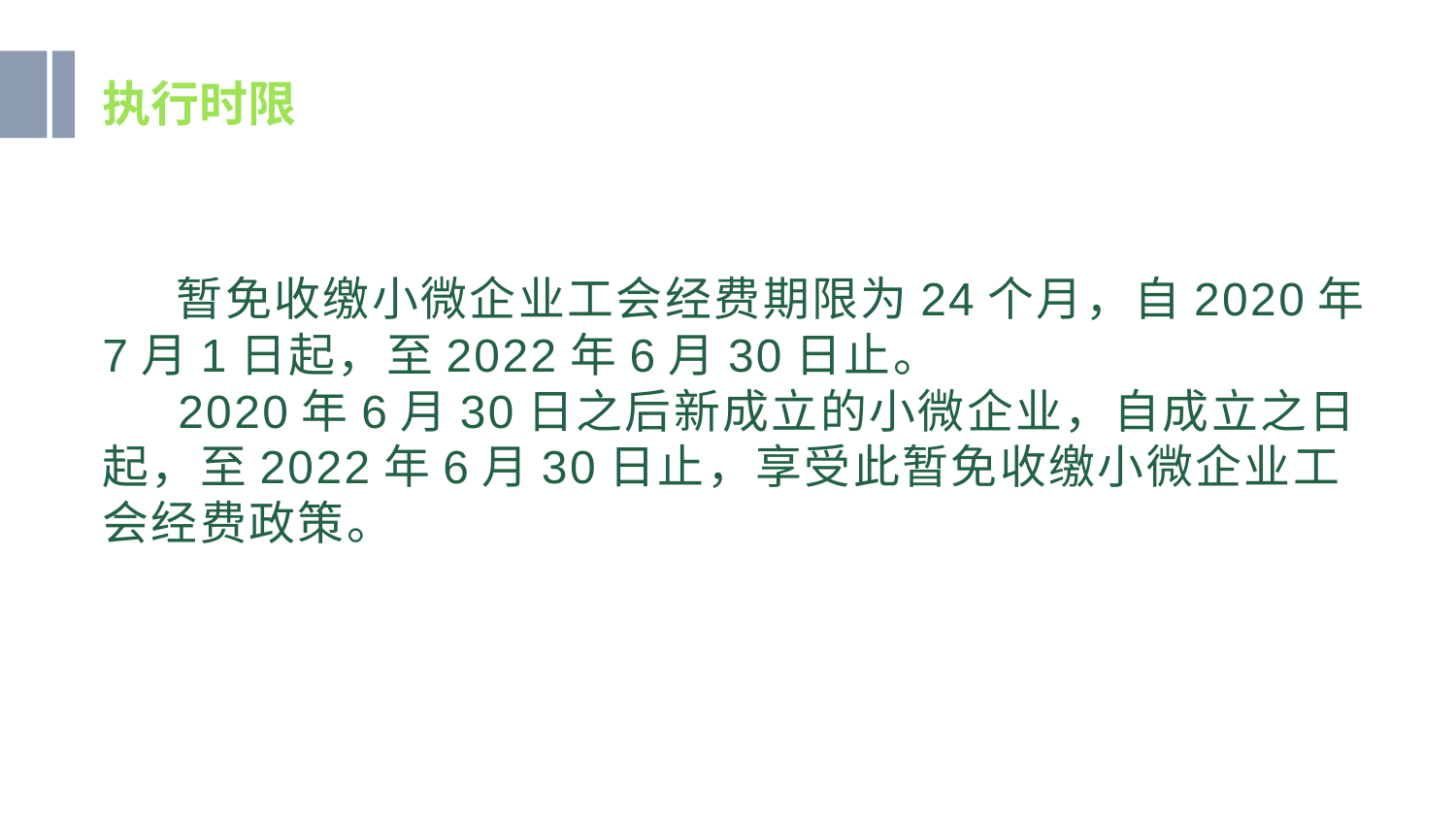

执行时限
     暂免收缴小微企业工会经费期限为24个月，自2020年7月1日起，至2022年6月30日止。
     2020年6月30日之后新成立的小微企业，自成立之日起，至2022年6月30日止，享受此暂免收缴小微企业工会经费政策。